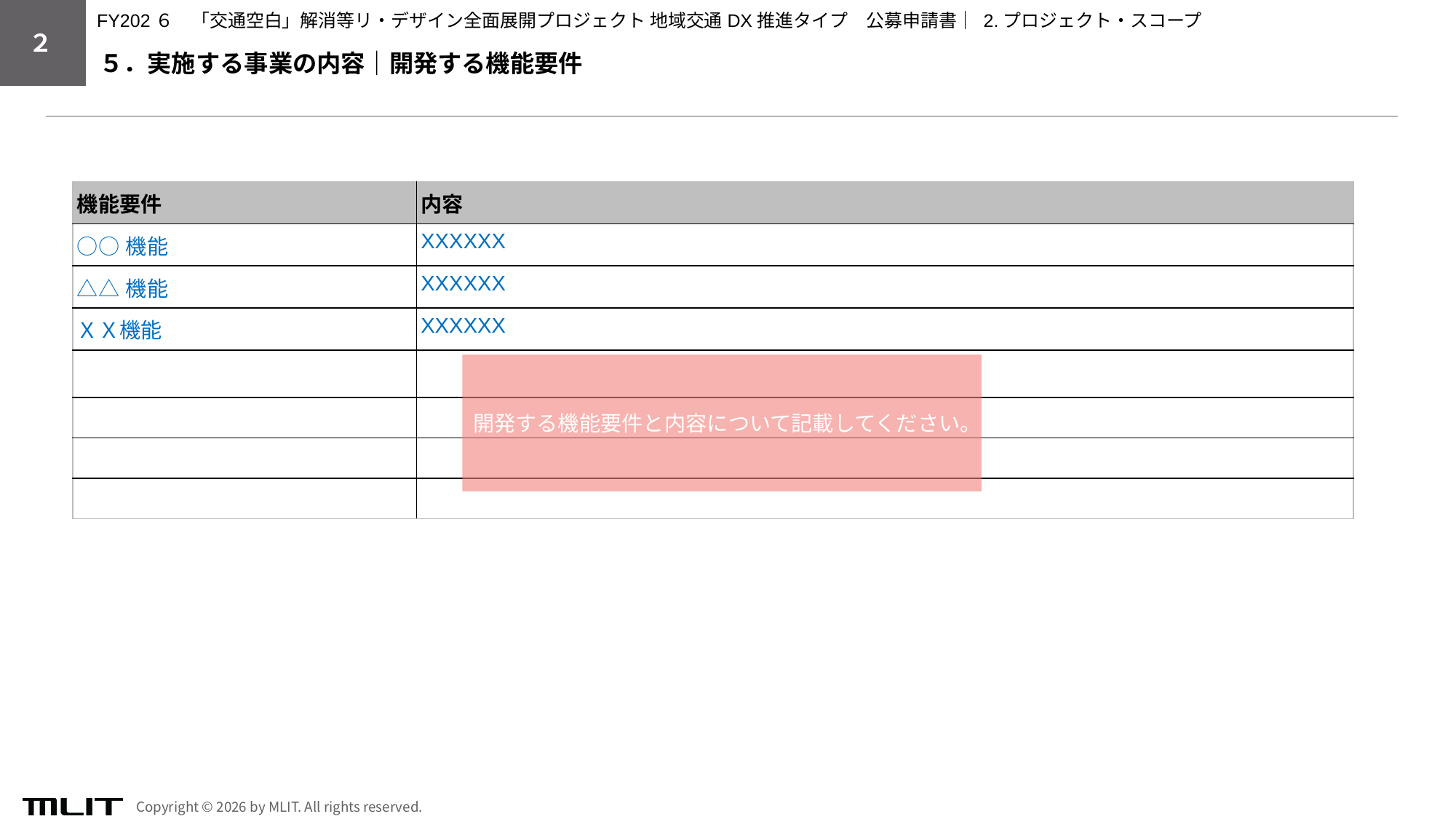

FY202６　「交通空白」解消等リ・デザイン全面展開プロジェクト 地域交通DX推進タイプ　公募申請書│ 2.プロジェクト・スコープ
２
５．実施する事業の内容｜開発する機能要件

| 機能要件 | 内容 |
| --- | --- |
| ○○機能 | XXXXXX |
| △△機能 | XXXXXX |
| ＸＸ機能 | XXXXXX |
|  |  |
|  |  |
|  |  |
|  |  |
開発する機能要件と内容について記載してください。